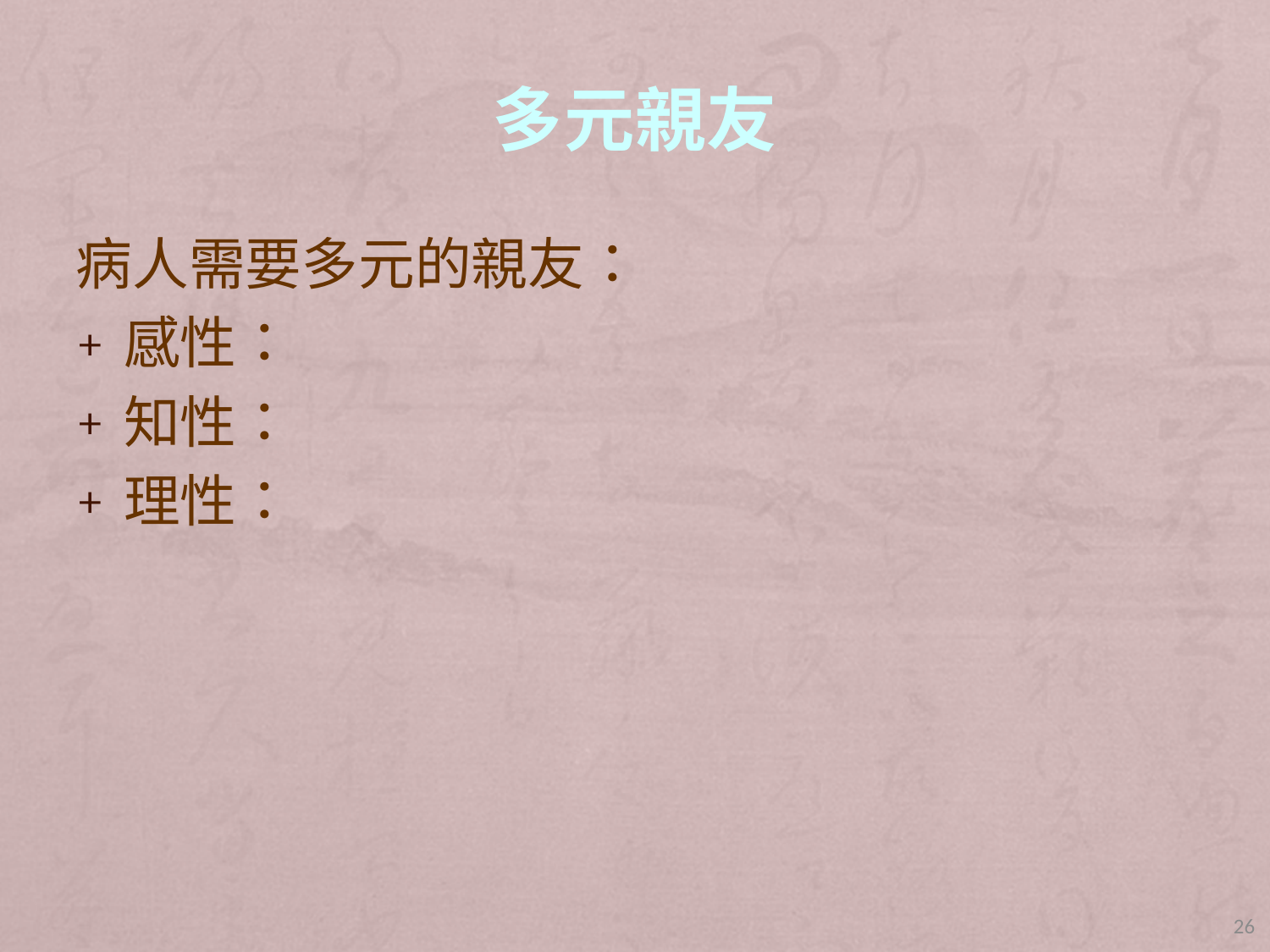

# 多元親友
病人需要多元的親友：
感性：
知性：
理性：
26